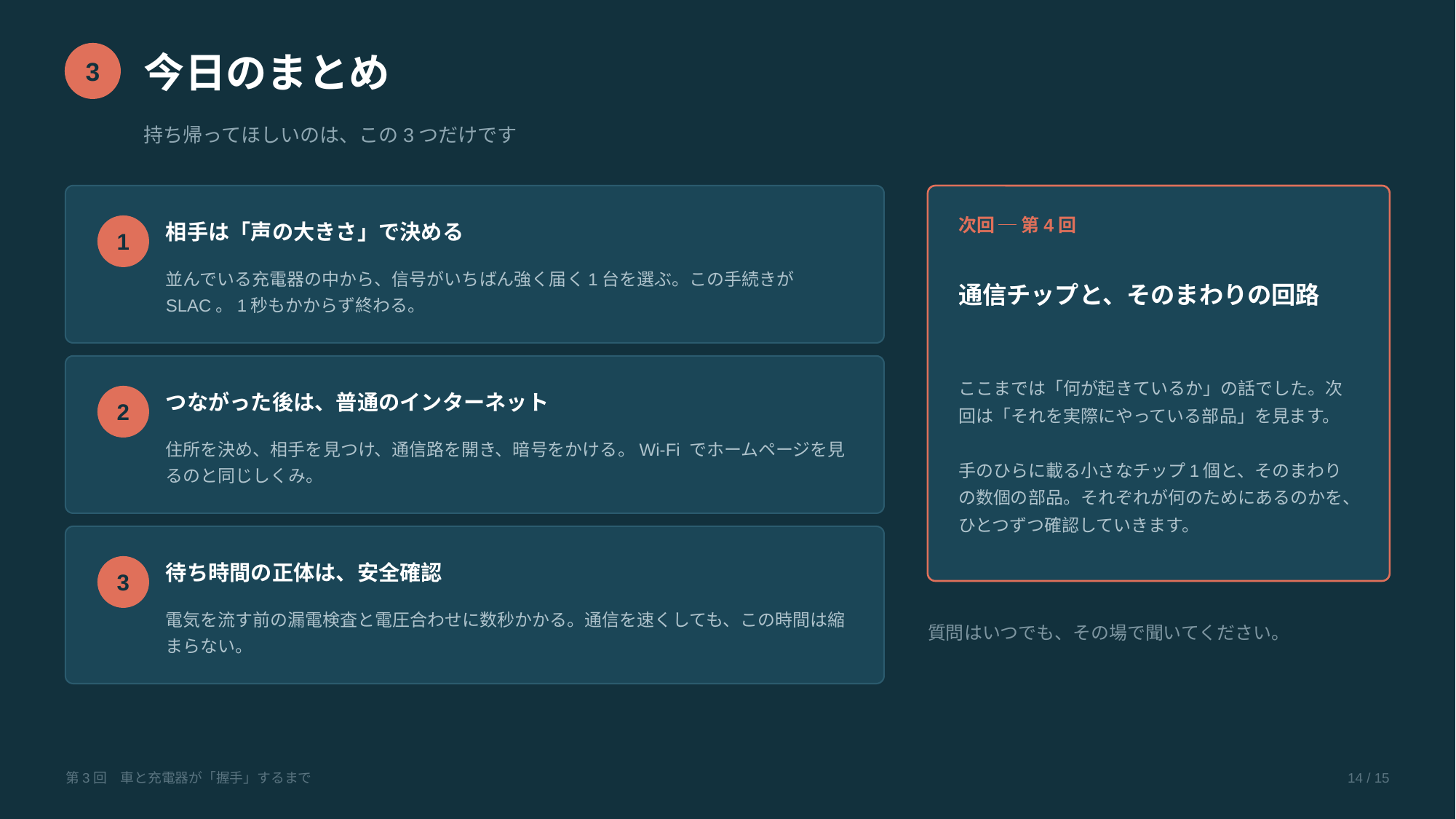

今日のまとめ

3
持ち帰ってほしいのは、この3つだけです

次回 ─ 第4回
相手は「声の大きさ」で決める

1
通信チップと、そのまわりの回路
並んでいる充電器の中から、信号がいちばん強く届く1台を選ぶ。この手続きが SLAC。1秒もかからず終わる。
ここまでは「何が起きているか」の話でした。次回は「それを実際にやっている部品」を見ます。

手のひらに載る小さなチップ1個と、そのまわりの数個の部品。それぞれが何のためにあるのかを、ひとつずつ確認していきます。

つながった後は、普通のインターネット

2
住所を決め、相手を見つけ、通信路を開き、暗号をかける。Wi-Fi でホームページを見るのと同じしくみ。

待ち時間の正体は、安全確認

3
電気を流す前の漏電検査と電圧合わせに数秒かかる。通信を速くしても、この時間は縮まらない。
質問はいつでも、その場で聞いてください。
第3回　車と充電器が「握手」するまで
14 / 15